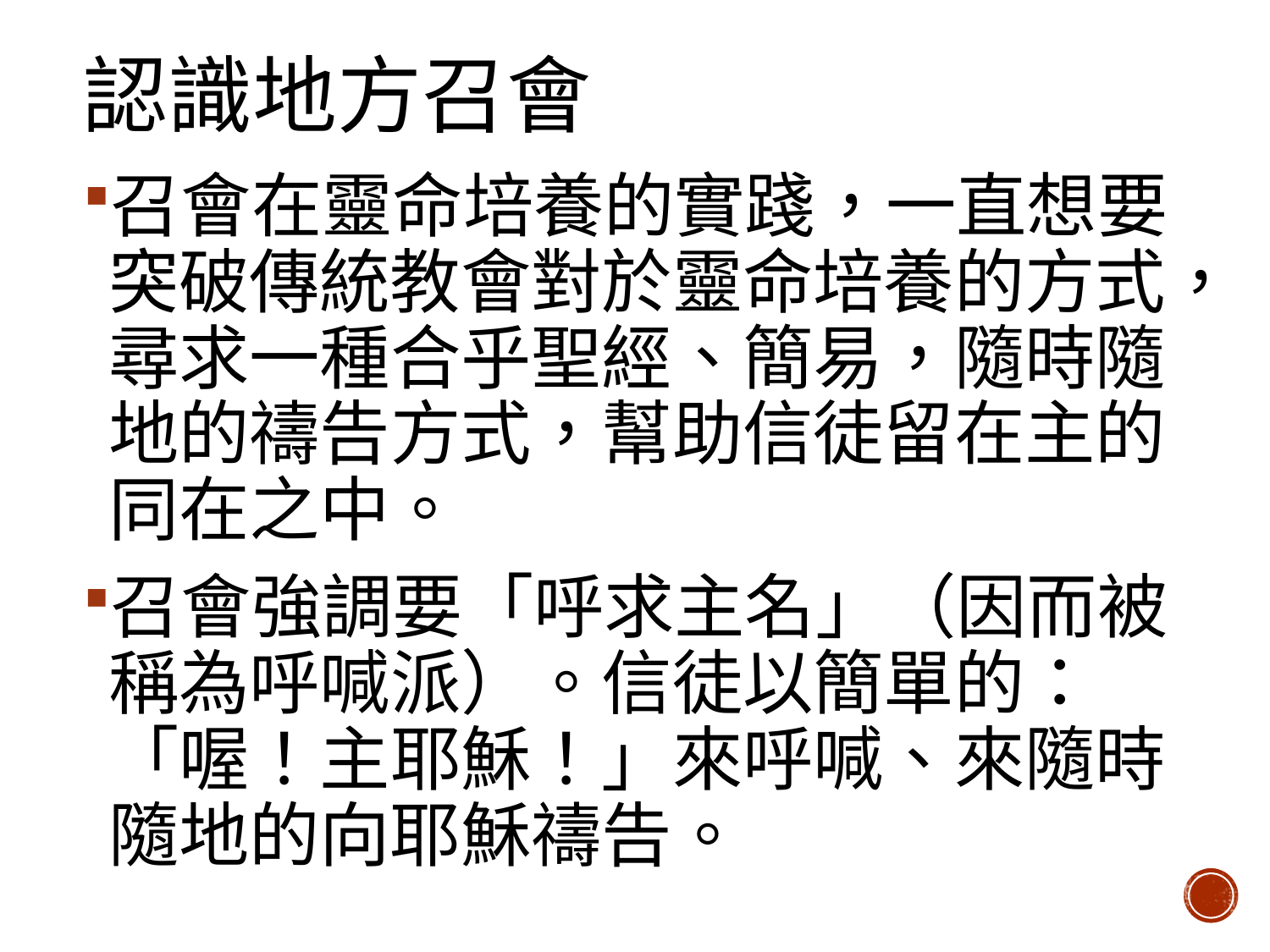

# 認識地方召會
召會在靈命培養的實踐，一直想要突破傳統教會對於靈命培養的方式，尋求一種合乎聖經、簡易，隨時隨地的禱告方式，幫助信徒留在主的同在之中。
召會強調要「呼求主名」（因而被稱為呼喊派）。信徒以簡單的：「喔！主耶穌！」來呼喊、來隨時隨地的向耶穌禱告。